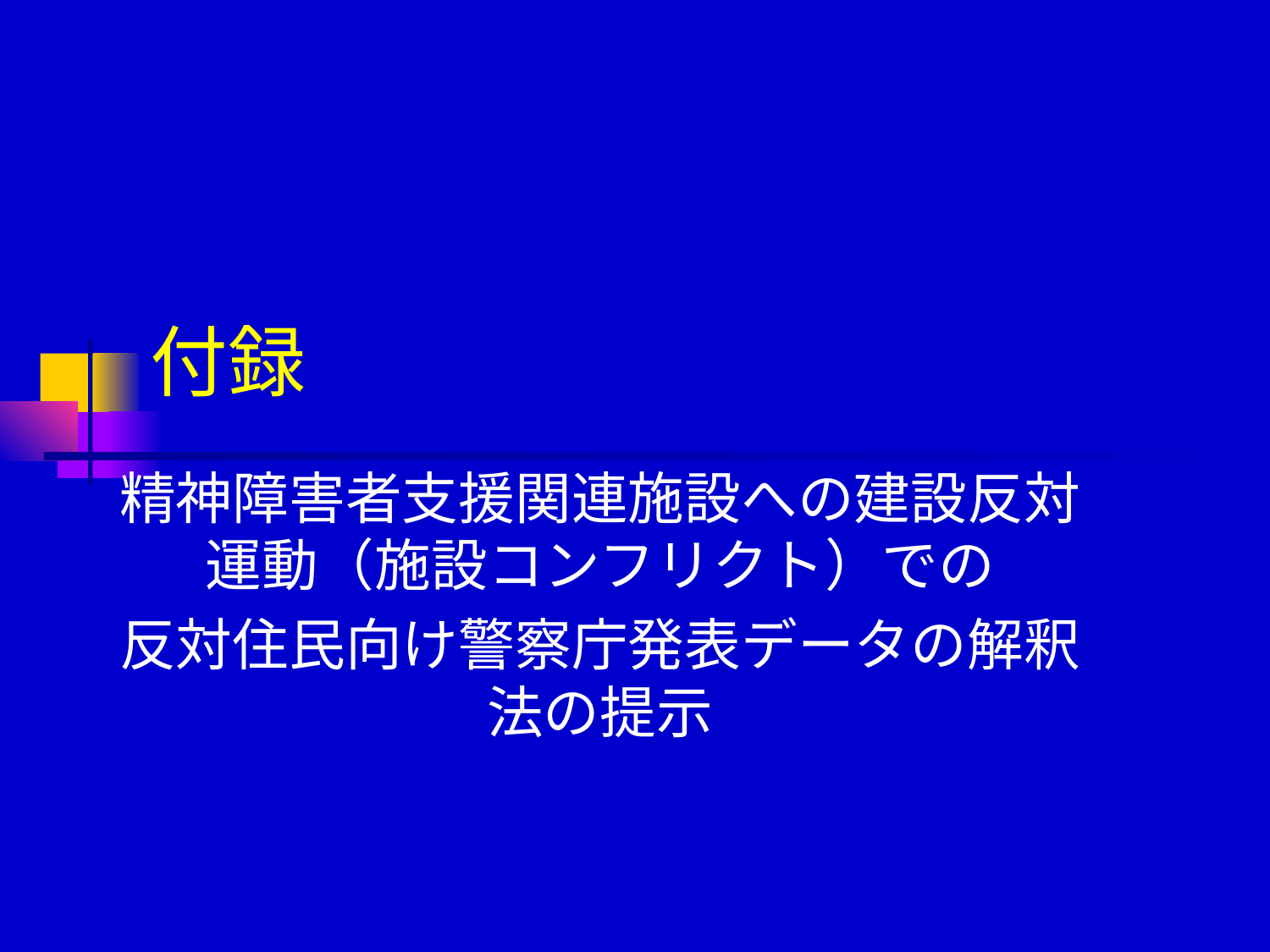

# 付録
精神障害者支援関連施設への建設反対運動（施設コンフリクト）での
反対住民向け警察庁発表データの解釈法の提示